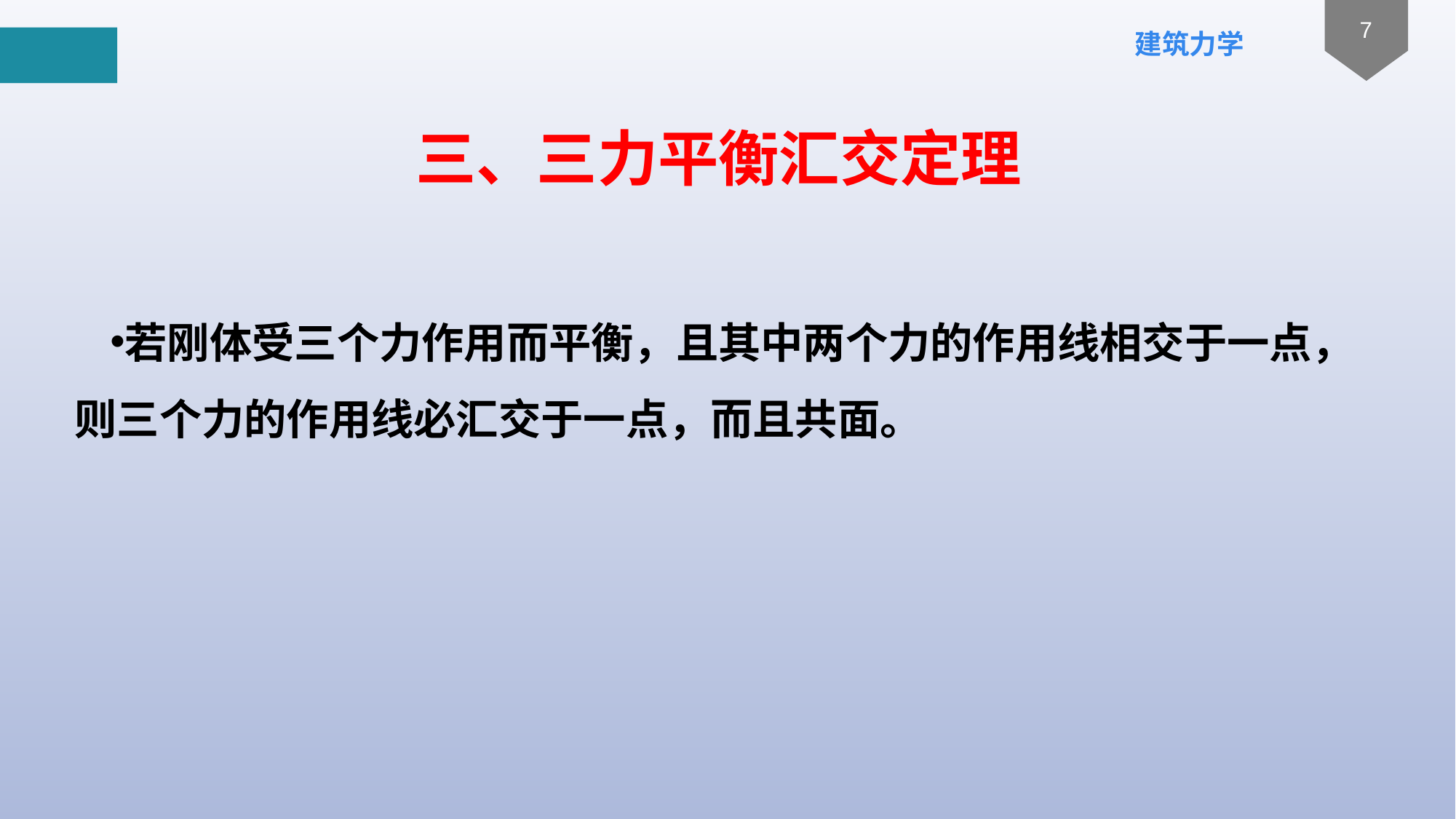

# 三、三力平衡汇交定理
若刚体受三个力作用而平衡，且其中两个力的作用线相交于一点，则三个力的作用线必汇交于一点，而且共面。